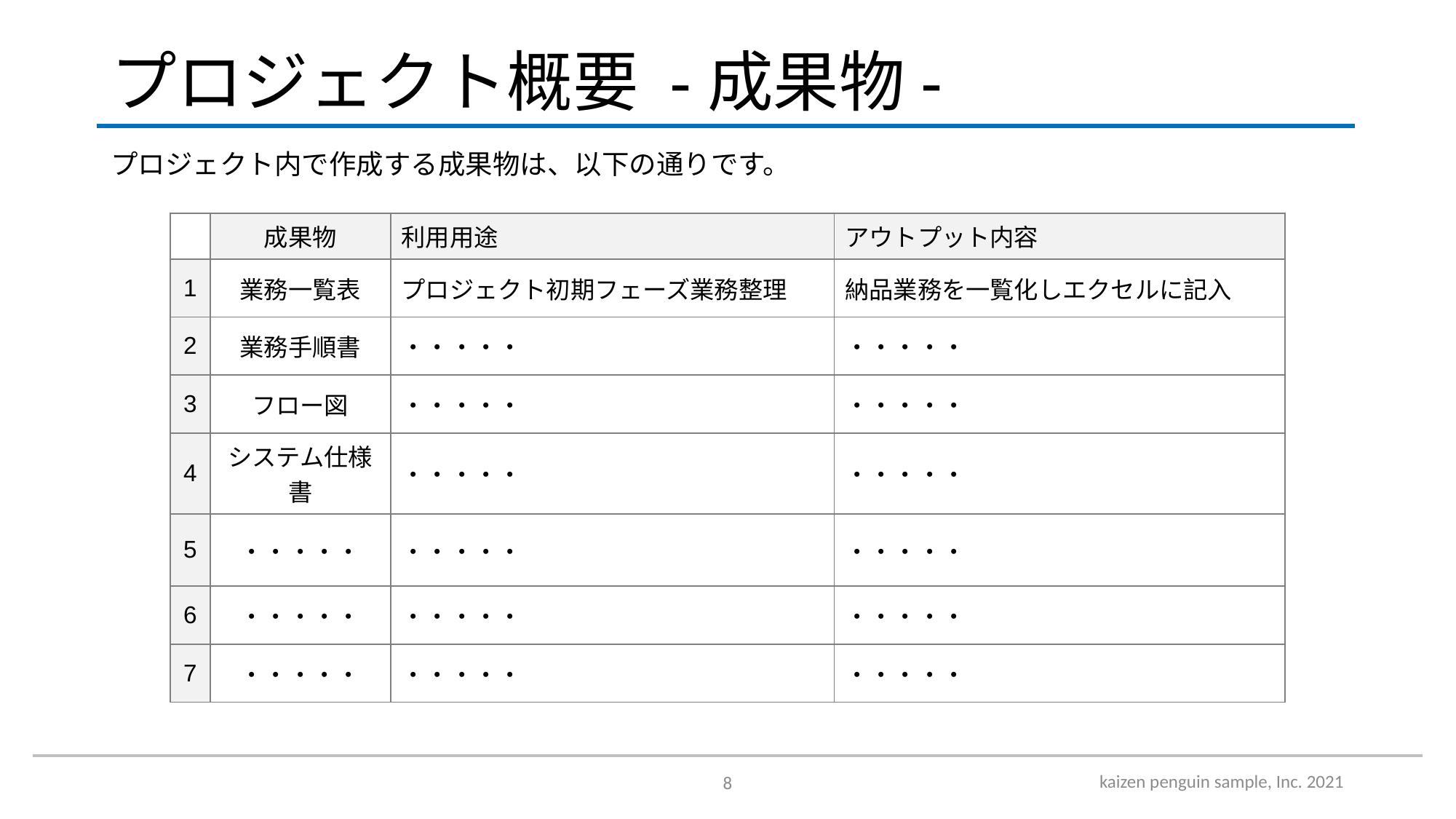

# プロジェクト概要 -成果物-
プロジェクト内で作成する成果物は、以下の通りです。
|  | 成果物 | 利用用途 | アウトプット内容 |
| --- | --- | --- | --- |
| 1 | 業務一覧表 | プロジェクト初期フェーズ業務整理 | 納品業務を一覧化しエクセルに記入 |
| 2 | 業務手順書 | ・・・・・ | ・・・・・ |
| 3 | フロー図 | ・・・・・ | ・・・・・ |
| 4 | システム仕様書 | ・・・・・ | ・・・・・ |
| 5 | ・・・・・ | ・・・・・ | ・・・・・ |
| 6 | ・・・・・ | ・・・・・ | ・・・・・ |
| 7 | ・・・・・ | ・・・・・ | ・・・・・ |
kaizen penguin sample, Inc. 2021
8